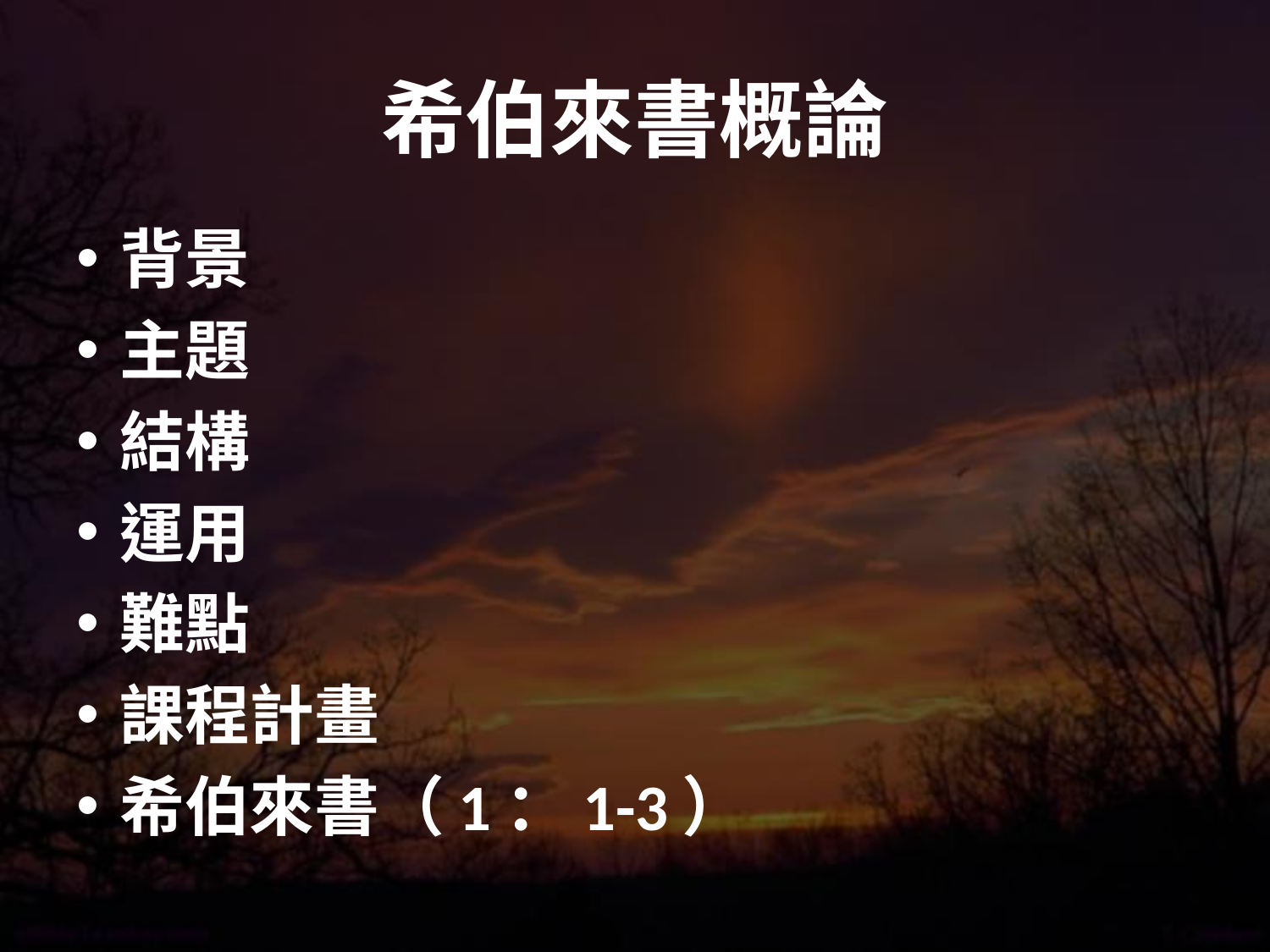

# 希伯來書概論
背景
主題
結構
運用
難點
課程計畫
希伯來書（1：1-3）